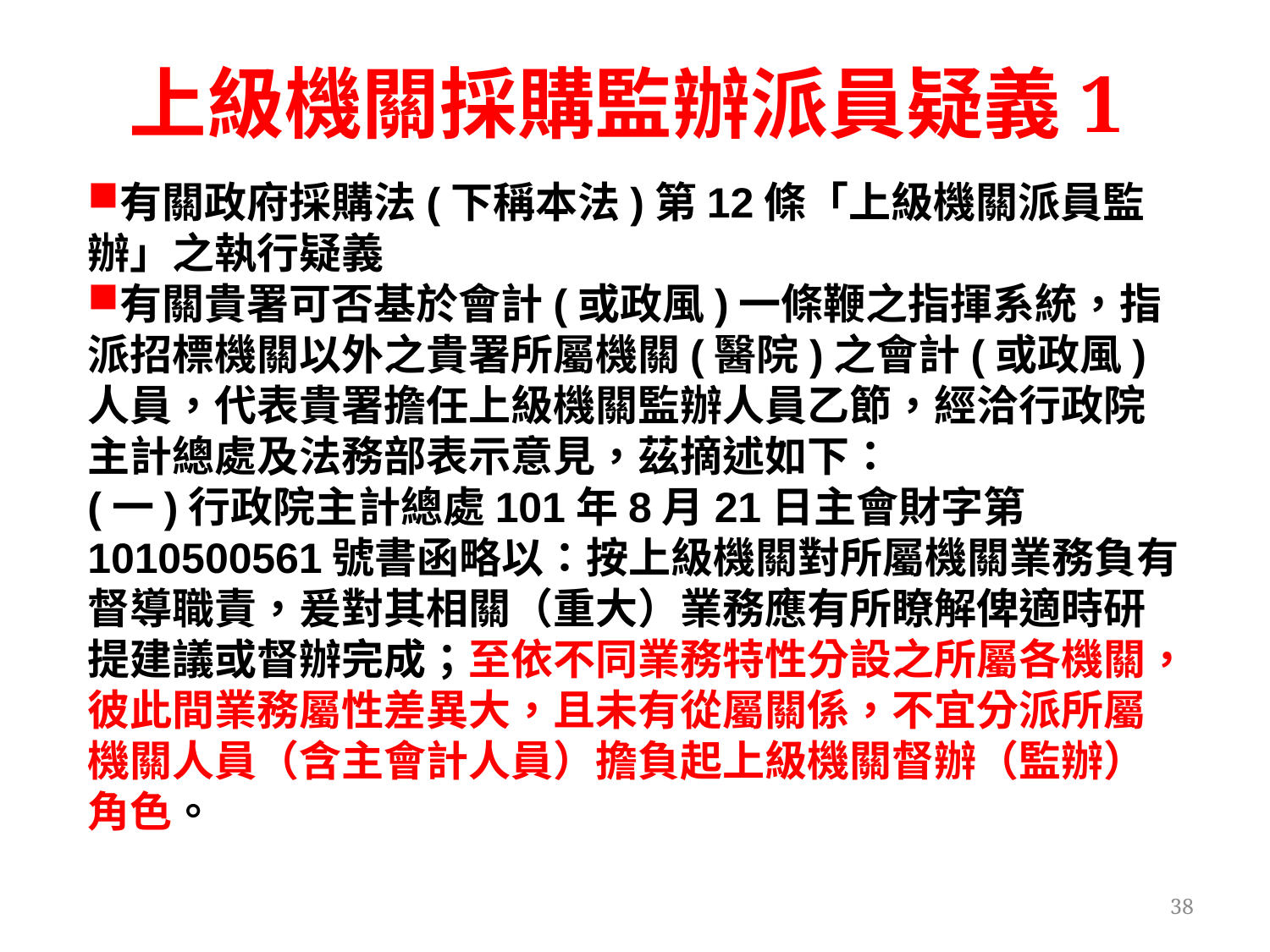

# 上級機關採購監辦派員疑義1
有關政府採購法(下稱本法)第12條「上級機關派員監辦」之執行疑義
有關貴署可否基於會計(或政風)一條鞭之指揮系統，指派招標機關以外之貴署所屬機關(醫院)之會計(或政風)人員，代表貴署擔任上級機關監辦人員乙節，經洽行政院主計總處及法務部表示意見，茲摘述如下：
(一)行政院主計總處101年8月21日主會財字第1010500561號書函略以：按上級機關對所屬機關業務負有督導職責，爰對其相關（重大）業務應有所瞭解俾適時研提建議或督辦完成；至依不同業務特性分設之所屬各機關，彼此間業務屬性差異大，且未有從屬關係，不宜分派所屬機關人員（含主會計人員）擔負起上級機關督辦（監辦）角色。

38